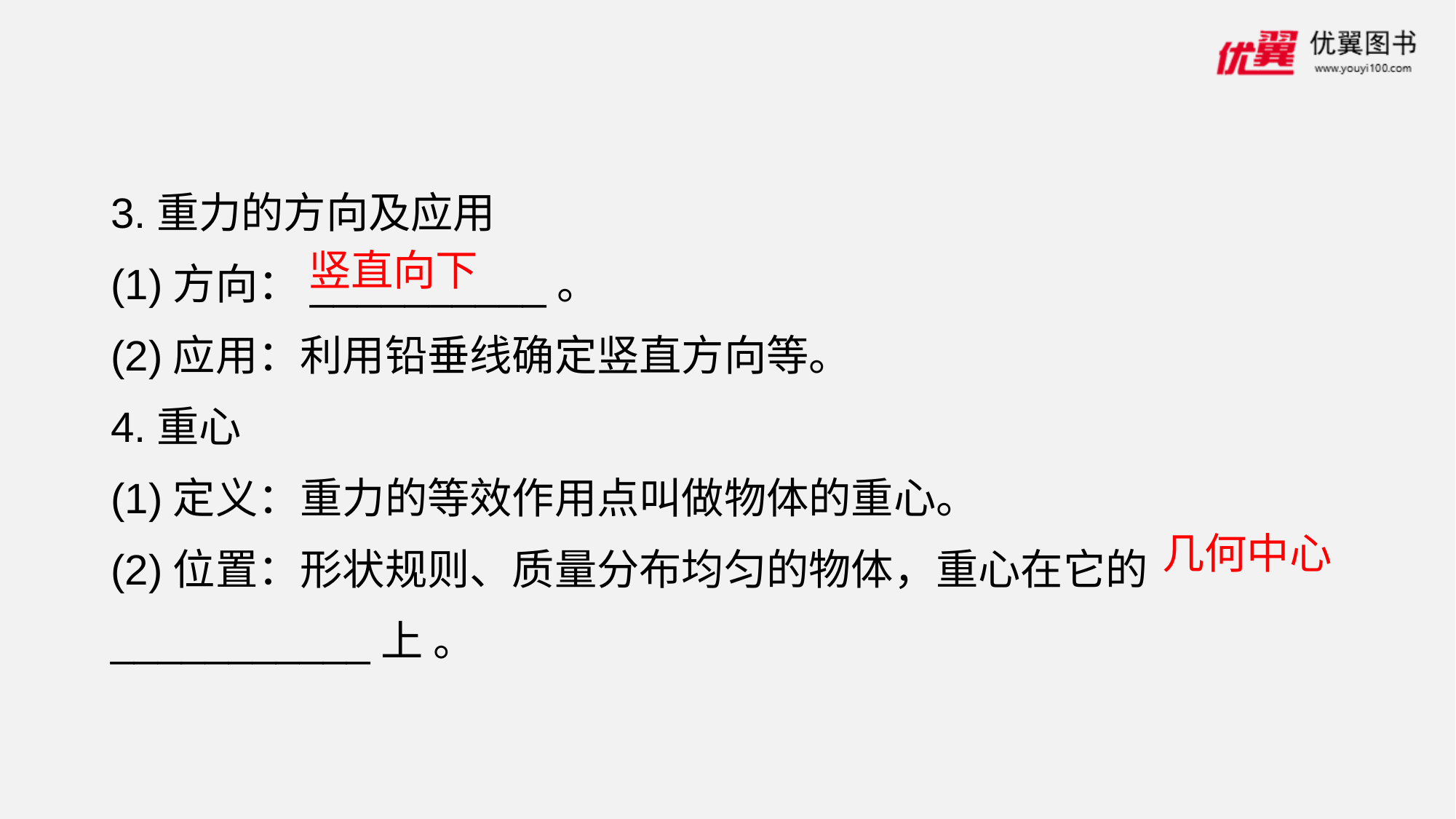

3.重力的方向及应用
(1)方向：__________。
(2)应用：利用铅垂线确定竖直方向等。
4.重心
(1)定义：重力的等效作用点叫做物体的重心。
(2)位置：形状规则、质量分布均匀的物体，重心在它的___________上 。
竖直向下
几何中心